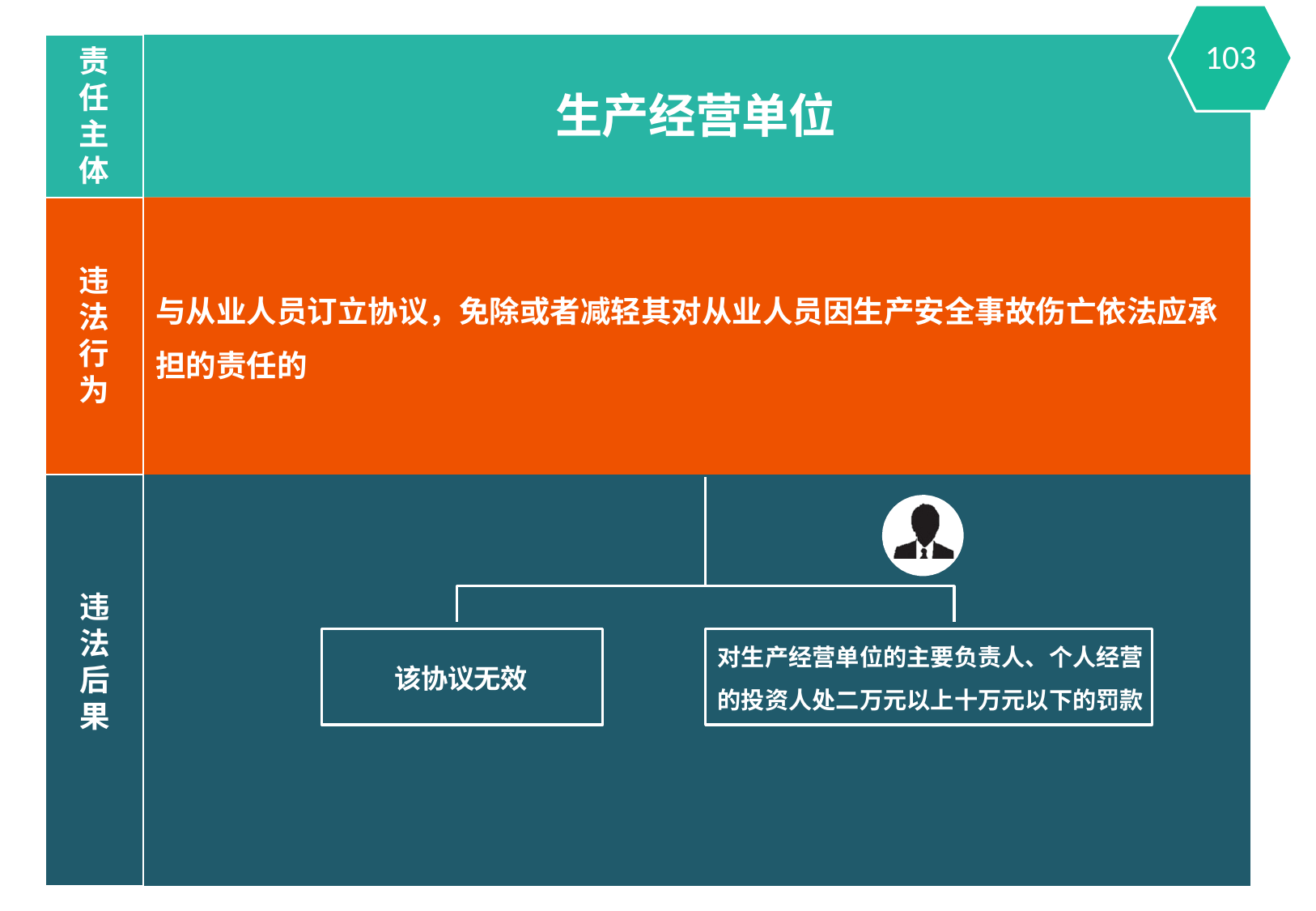

103
责 任 主 体
生产经营单位

违 法 行 为
与从业人员订立协议，免除或者减轻其对从业人员因生产安全事故伤亡依法应承 担的责任的

违 法 后 果
对生产经营单位的主要负责人、个人经营 的投资人处二万元以上十万元以下的罚款

该协议无效